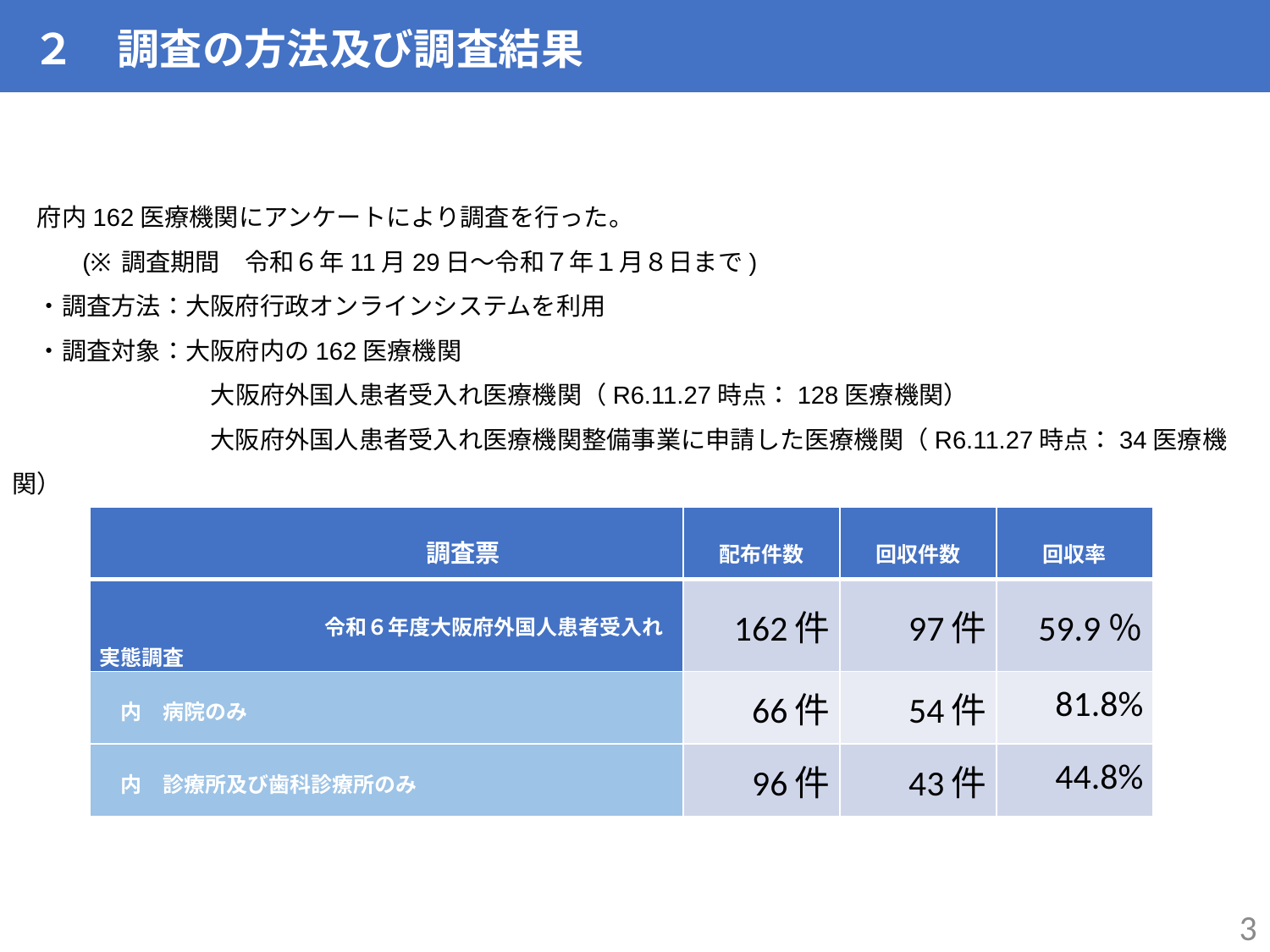

２　調査の方法及び調査結果

　府内162医療機関にアンケートにより調査を行った。
          (※調査期間　令和６年11月29日～令和７年１月８日まで)
　・調査方法：大阪府行政オンラインシステムを利用
　・調査対象：大阪府内の162医療機関
　　　・　　　　大阪府外国人患者受入れ医療機関（R6.11.27時点：128医療機関）
　　　　　　　　大阪府外国人患者受入れ医療機関整備事業に申請した医療機関（R6.11.27時点：34医療機関）

| 調査票 | 配布件数 | 回収件数 | 回収率 |
| --- | --- | --- | --- |
| 令和６年度大阪府外国人患者受入れ実態調査 | 162件 | 97件 | 59.9％ |
| 内　病院のみ | 66件 | 54件 | 81.8% |
| 内　診療所及び歯科診療所のみ | 96件 | 43件 | 44.8% |
3